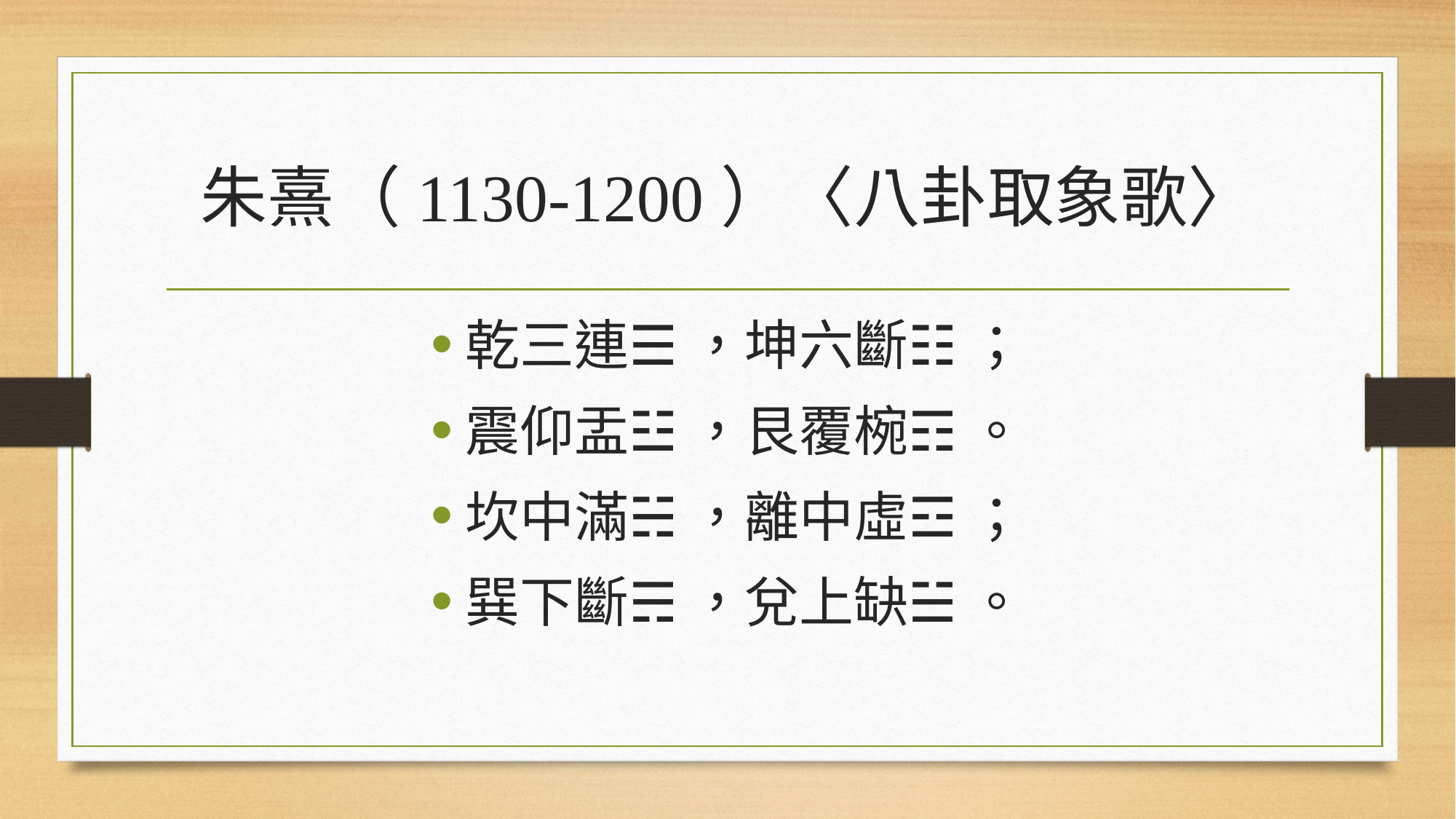

# 朱熹（1130-1200）〈八卦取象歌〉
乾三連☰ ，坤六斷☷ ；
震仰盂☳ ，艮覆椀☶ 。
坎中滿☵ ，離中虛☲ ；
巽下斷☴ ，兌上缺☱ 。